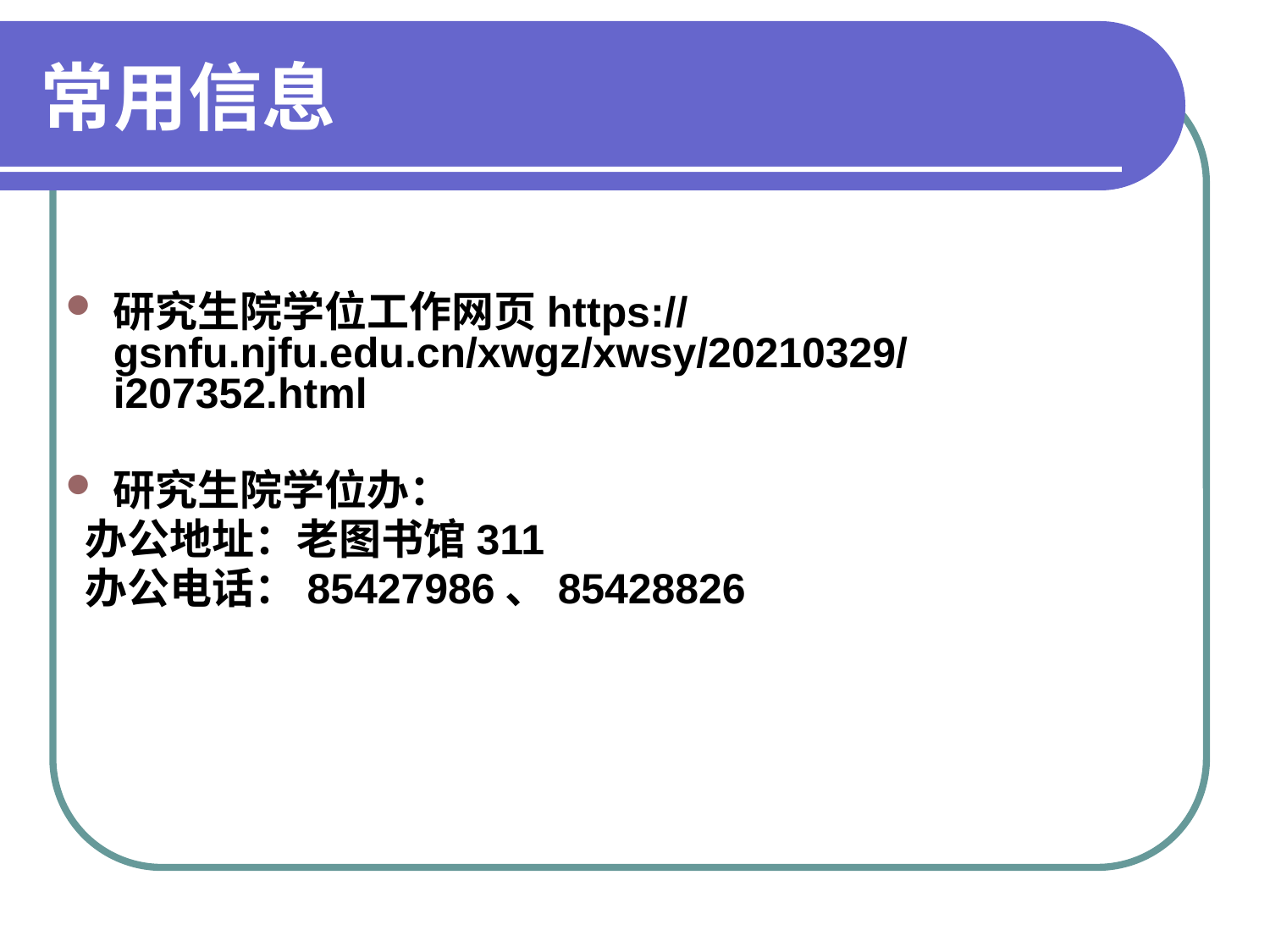

# 常用信息

研究生院学位工作网页https://gsnfu.njfu.edu.cn/xwgz/xwsy/20210329/i207352.html

研究生院学位办：
 办公地址：老图书馆311
 办公电话：85427986、85428826